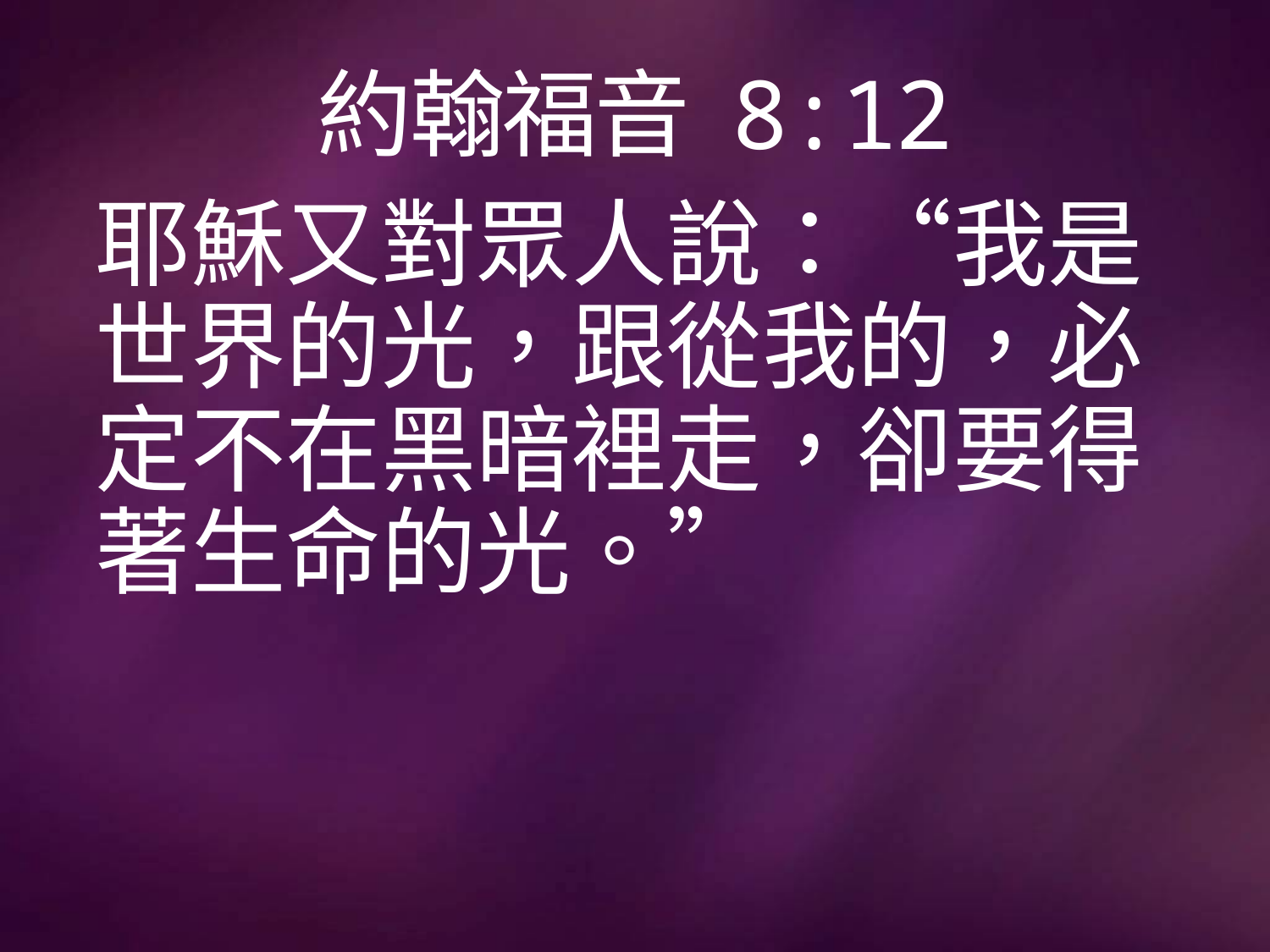

# 約翰福音 8:12
耶穌又對眾人說：“我是世界的光，跟從我的，必定不在黑暗裡走，卻要得著生命的光。”